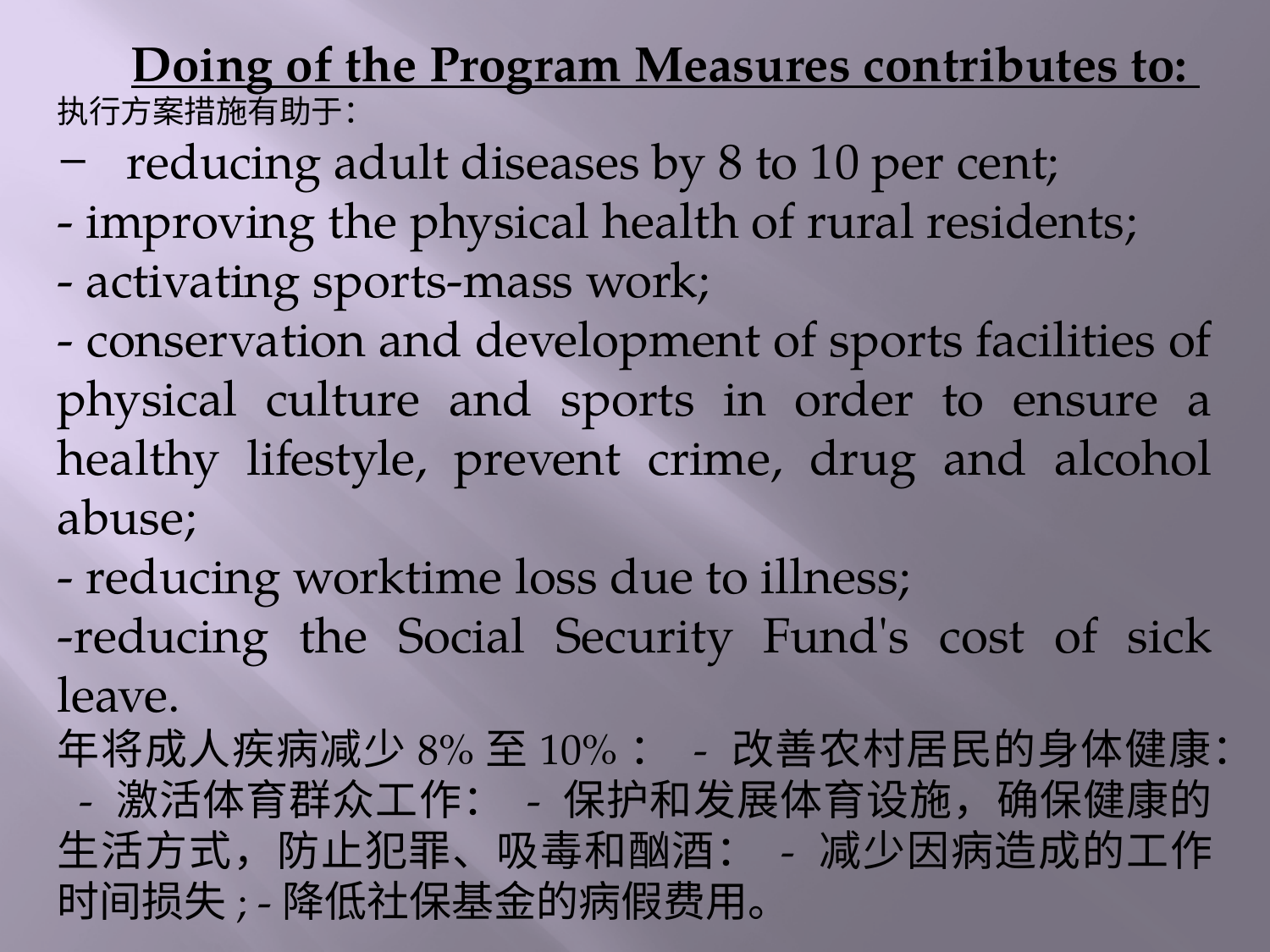

Doing of the Program Measures contributes to:
执行方案措施有助于：
‒   reducing adult diseases by 8 to 10 per cent;
- improving the physical health of rural residents;
- activating sports-mass work;
- conservation and development of sports facilities of physical culture and sports in order to ensure a healthy lifestyle, prevent crime, drug and alcohol abuse;
- reducing worktime loss due to illness;
-reducing the Social Security Fund's cost of sick leave.
年将成人疾病减少8%至10%： - 改善农村居民的身体健康： - 激活体育群众工作： - 保护和发展体育设施，确保健康的生活方式，防止犯罪、吸毒和酗酒： - 减少因病造成的工作时间损失; -降低社保基金的病假费用。